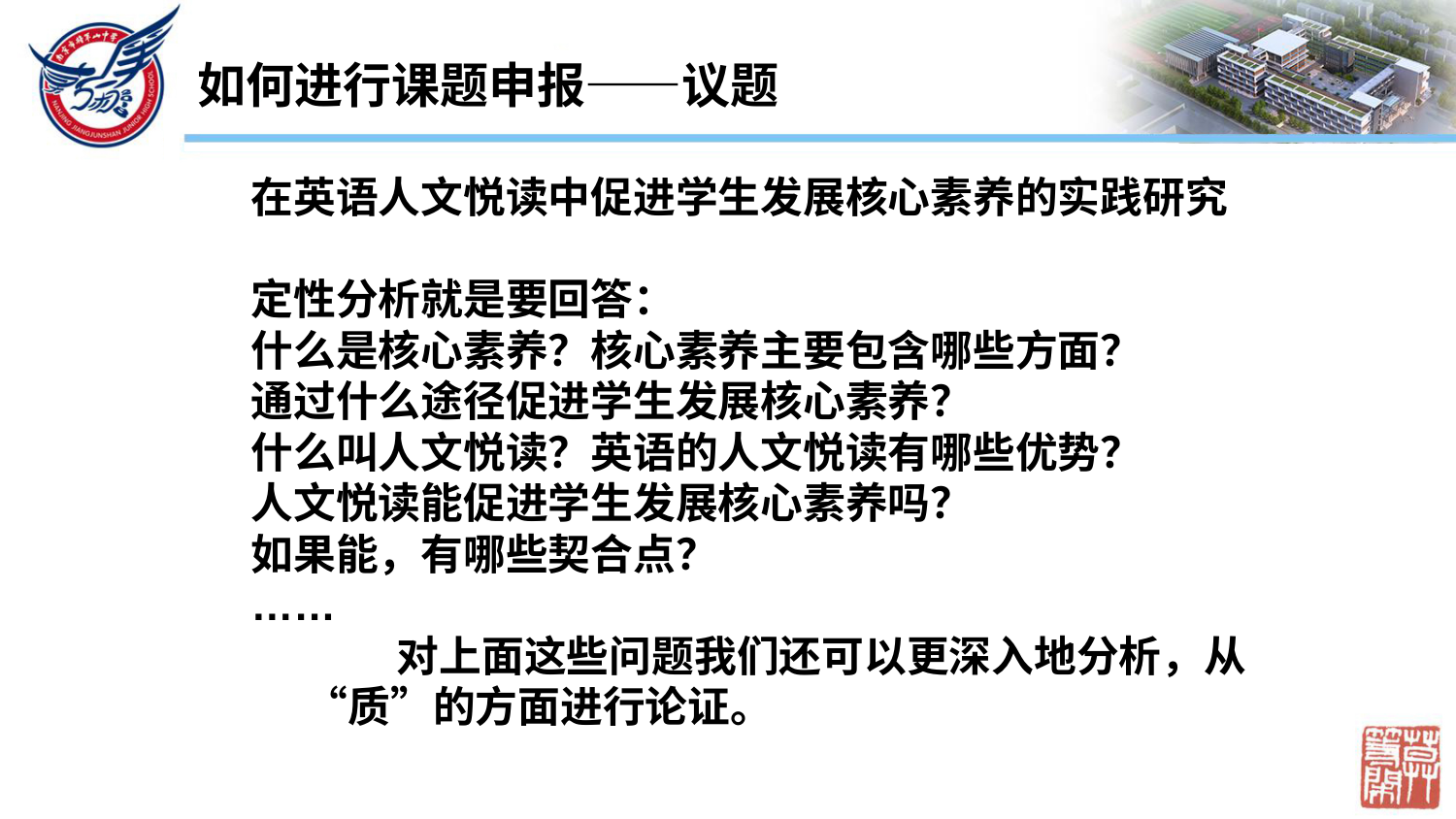

如何进行课题申报——议题
在英语人文悦读中促进学生发展核心素养的实践研究

定性分析就是要回答：
什么是核心素养？核心素养主要包含哪些方面？
通过什么途径促进学生发展核心素养？
什么叫人文悦读？英语的人文悦读有哪些优势？
人文悦读能促进学生发展核心素养吗？
如果能，有哪些契合点？
……
              对上面这些问题我们还可以更深入地分析，从“质”的方面进行论证。